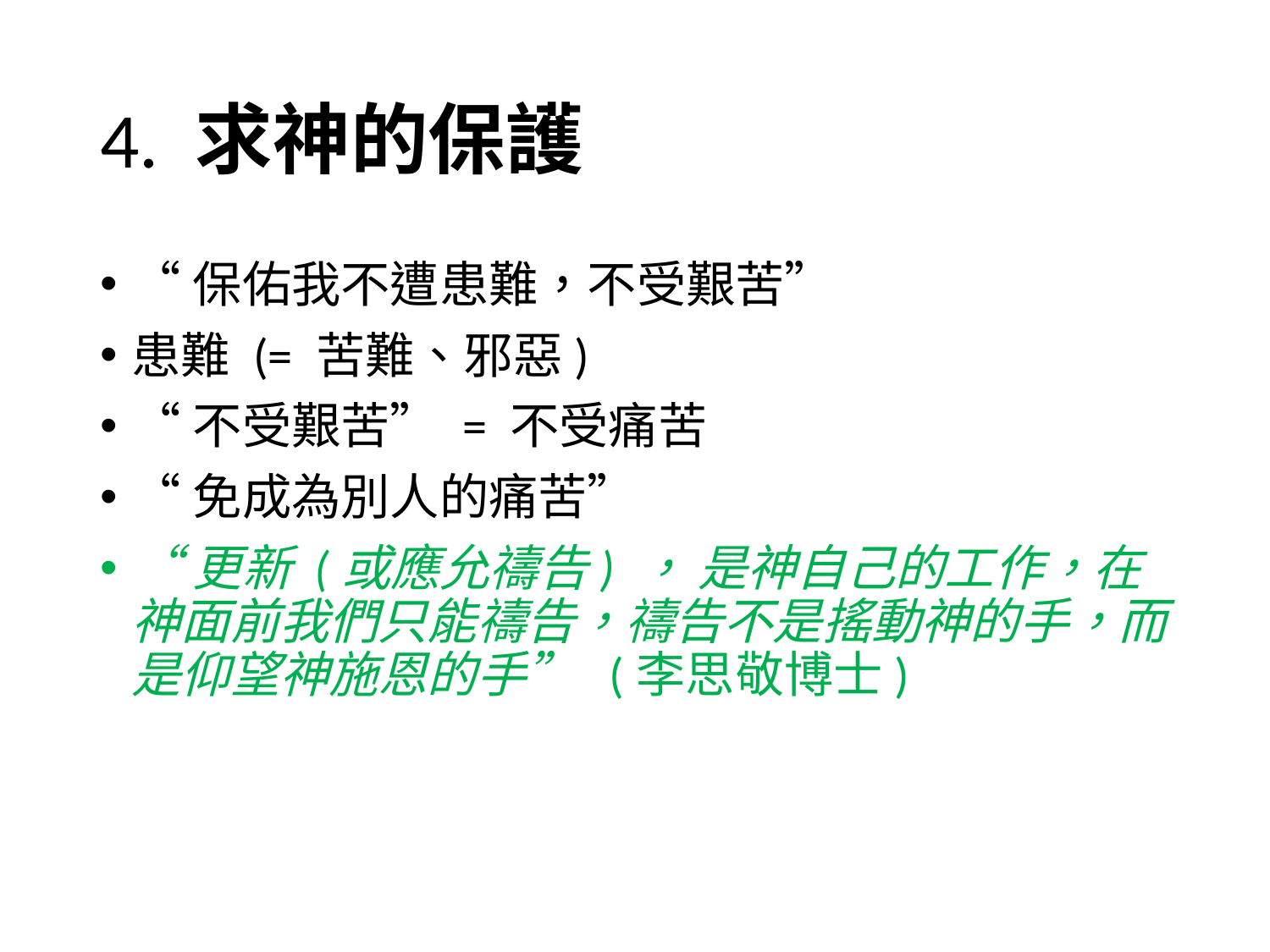

# 4. 求神的保護
“保佑我不遭患難，不受艱苦”
患難 (= 苦難、邪惡)
“不受艱苦” = 不受痛苦
“免成為別人的痛苦”
“更新 (或應允禱告) ， 是神自己的工作，在神面前我們只能禱告，禱告不是搖動神的手，而是仰望神施恩的手”  (李思敬博士)